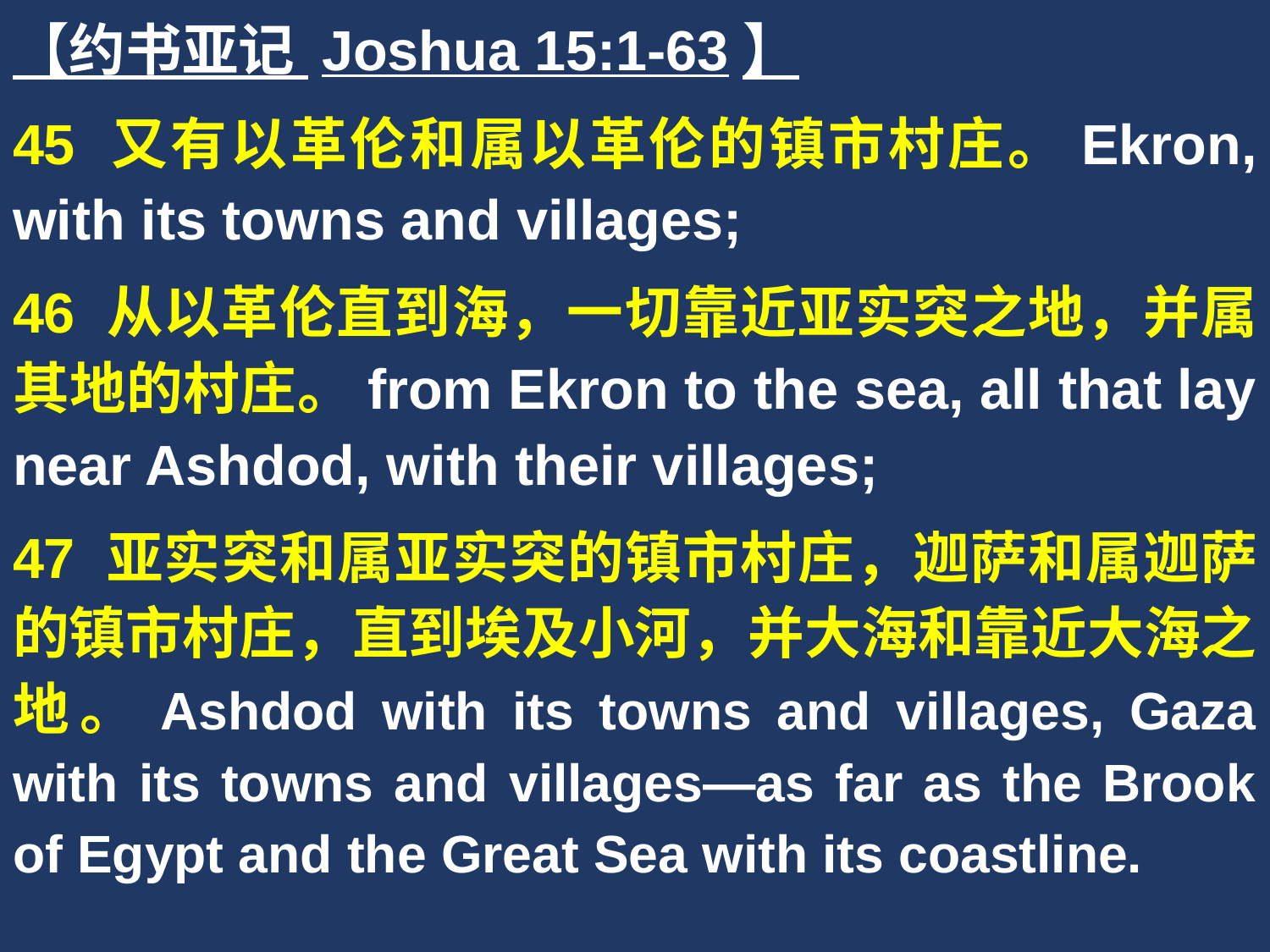

【约书亚记 Joshua 15:1-63】
45 又有以革伦和属以革伦的镇市村庄。Ekron, with its towns and villages;
46 从以革伦直到海，一切靠近亚实突之地，并属其地的村庄。from Ekron to the sea, all that lay near Ashdod, with their villages;
47 亚实突和属亚实突的镇市村庄，迦萨和属迦萨的镇市村庄，直到埃及小河，并大海和靠近大海之地。Ashdod with its towns and villages, Gaza with its towns and villages—as far as the Brook of Egypt and the Great Sea with its coastline.